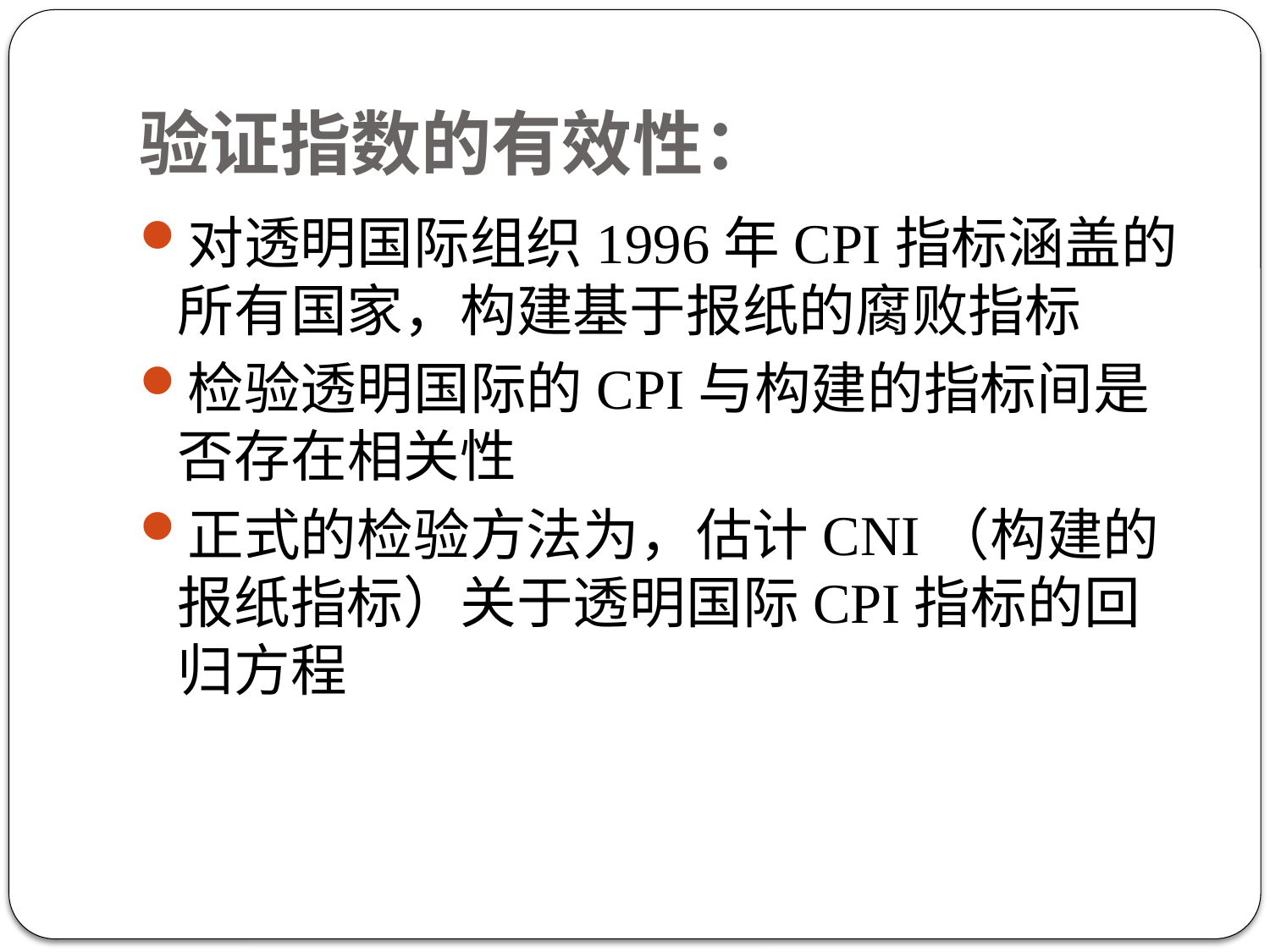

# 验证指数的有效性：
对透明国际组织1996年CPI指标涵盖的所有国家，构建基于报纸的腐败指标
检验透明国际的CPI与构建的指标间是否存在相关性
正式的检验方法为，估计CNI（构建的报纸指标）关于透明国际CPI指标的回归方程